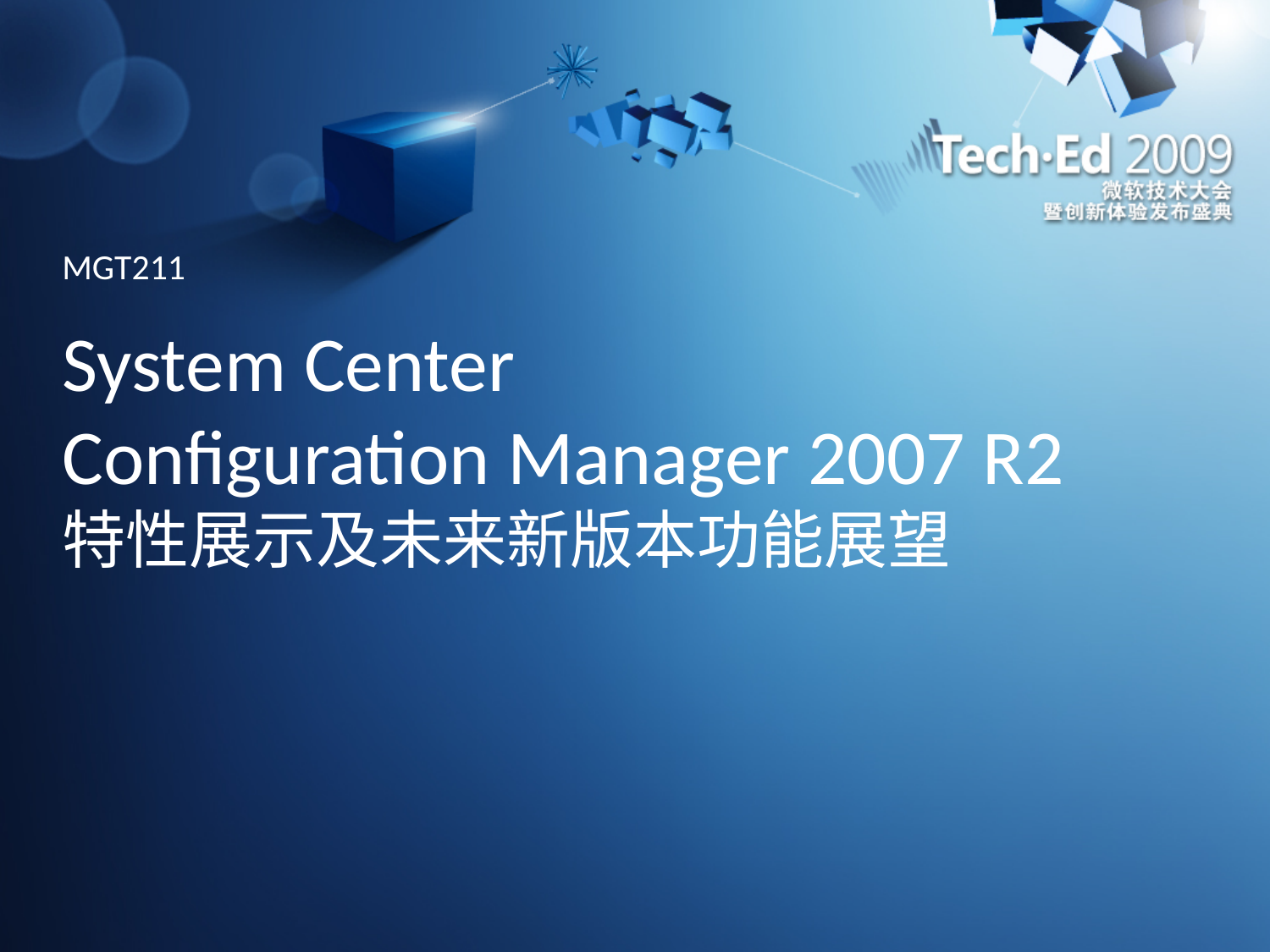

MGT211
# System Center Configuration Manager 2007 R2 特性展示及未来新版本功能展望